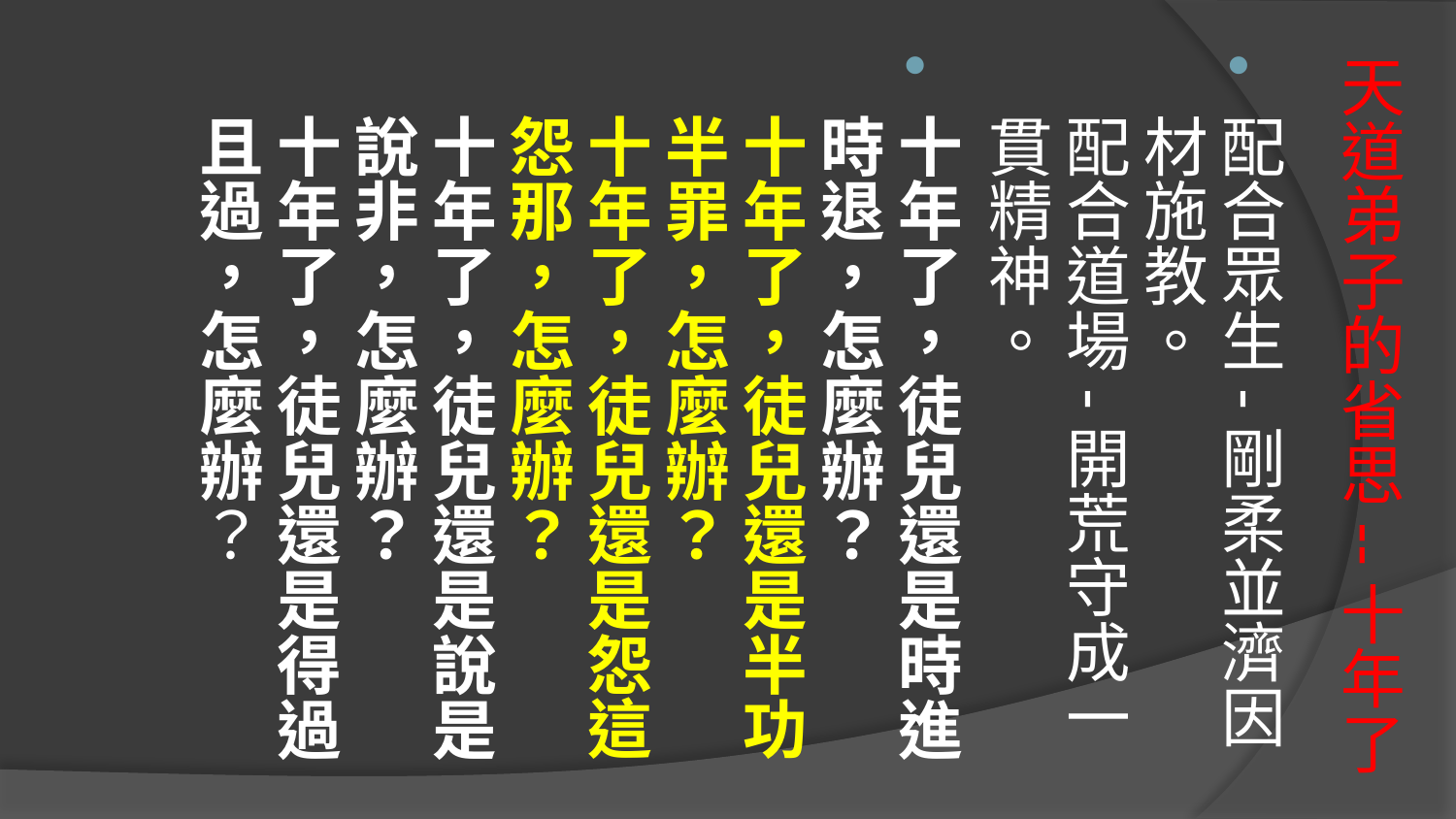

配合眾生-剛柔並濟因材施教。
配合道場-開荒守成一貫精神。
十年了，徒兒還是時進時退，怎麼辦？
十年了，徒兒還是半功半罪，怎麼辦？
十年了，徒兒還是怨這怨那，怎麼辦？
十年了，徒兒還是說是說非，怎麼辦？
十年了，徒兒還是得過且過，怎麼辦？
# 天道弟子的省思--十年了